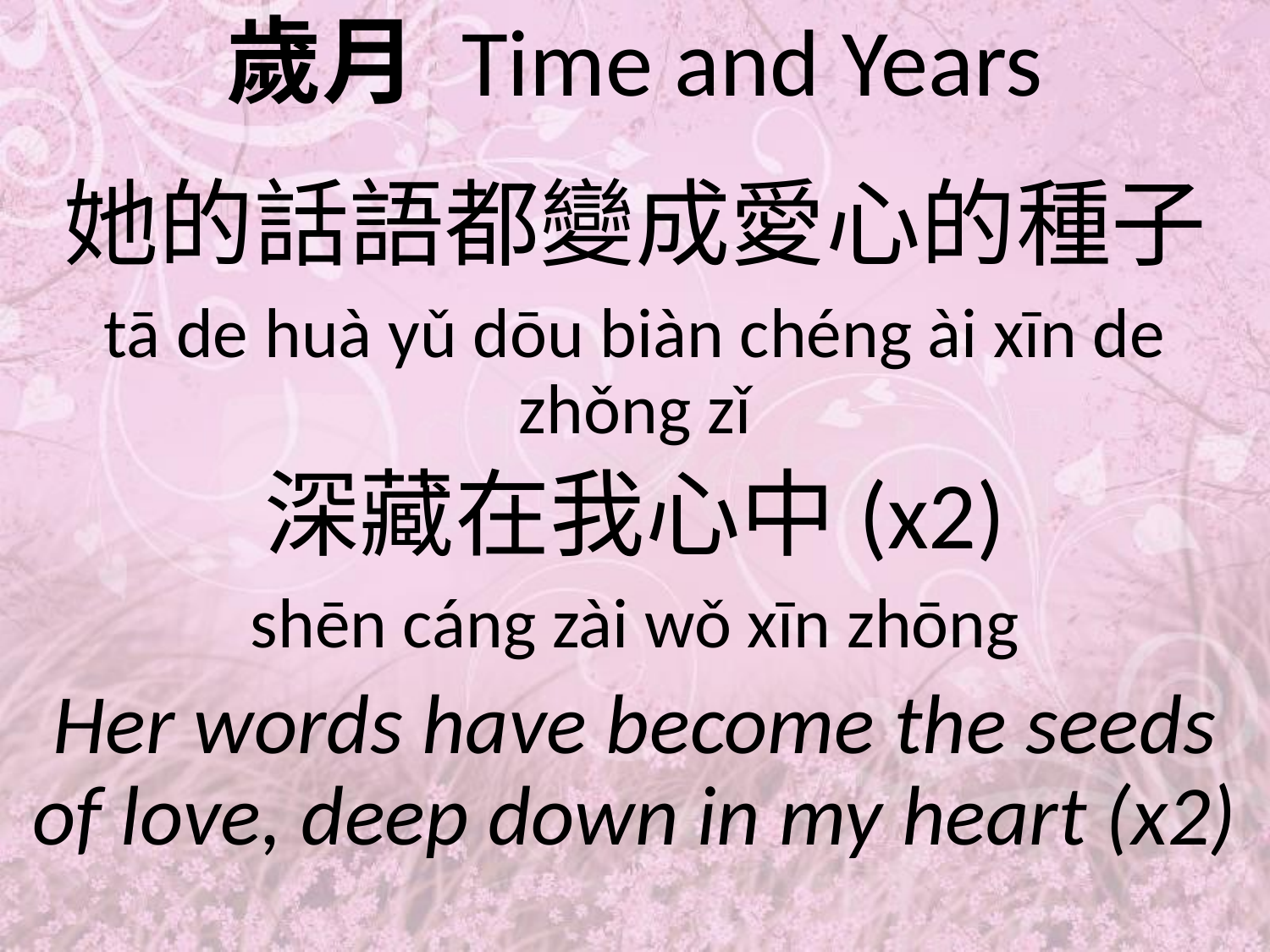

# 歲月 Time and Years
她的話語都變成愛心的種子
tā de huà yǔ dōu biàn chéng ài xīn de zhǒng zǐ
深藏在我心中(x2)
shēn cáng zài wǒ xīn zhōng
Her words have become the seeds of love, deep down in my heart (x2)